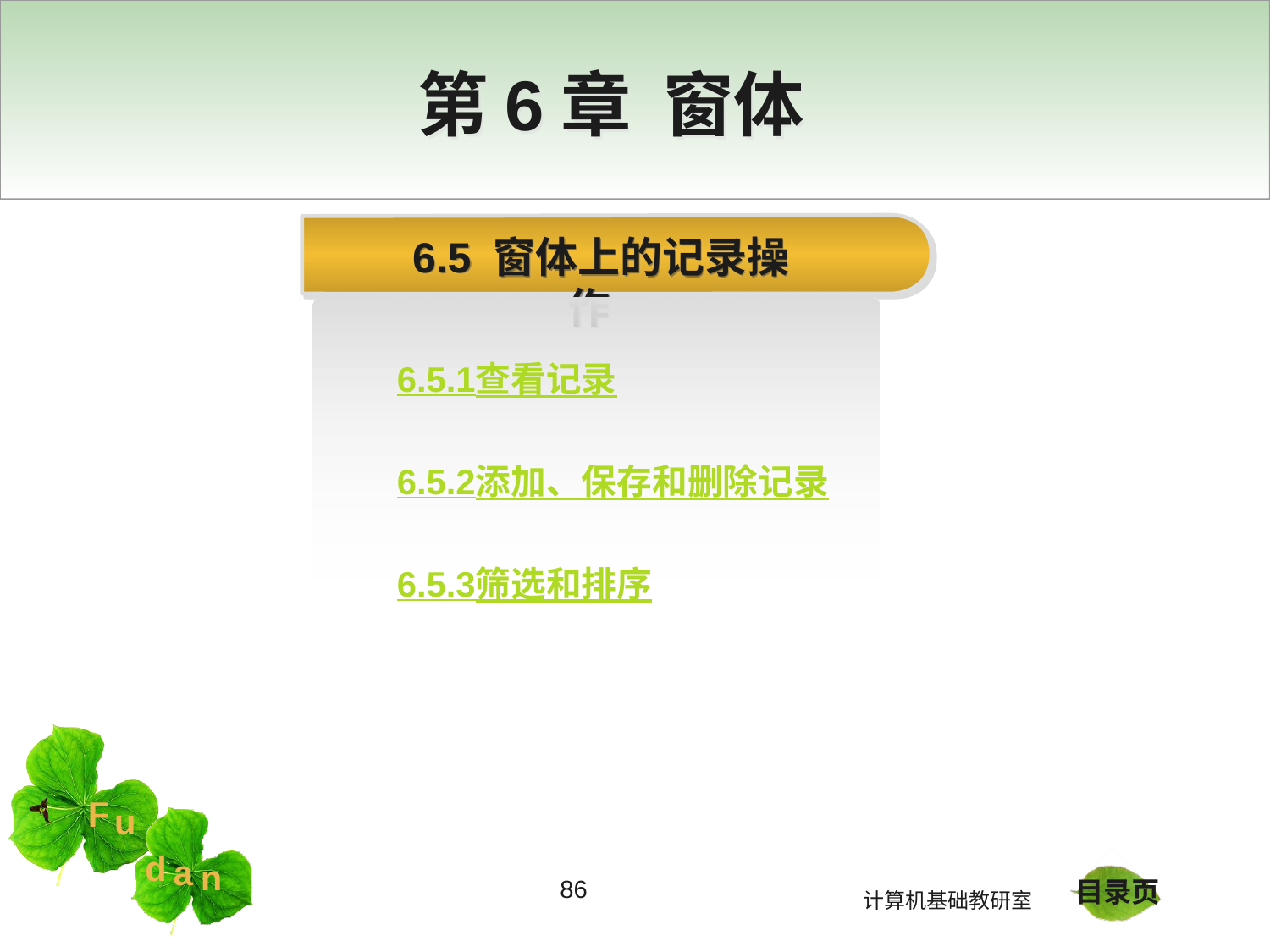

# 第6章  窗体

  6.5 窗体上的记录操作
6.5.1查看记录
6.5.2添加、保存和删除记录
6.5.3筛选和排序
86
目录页